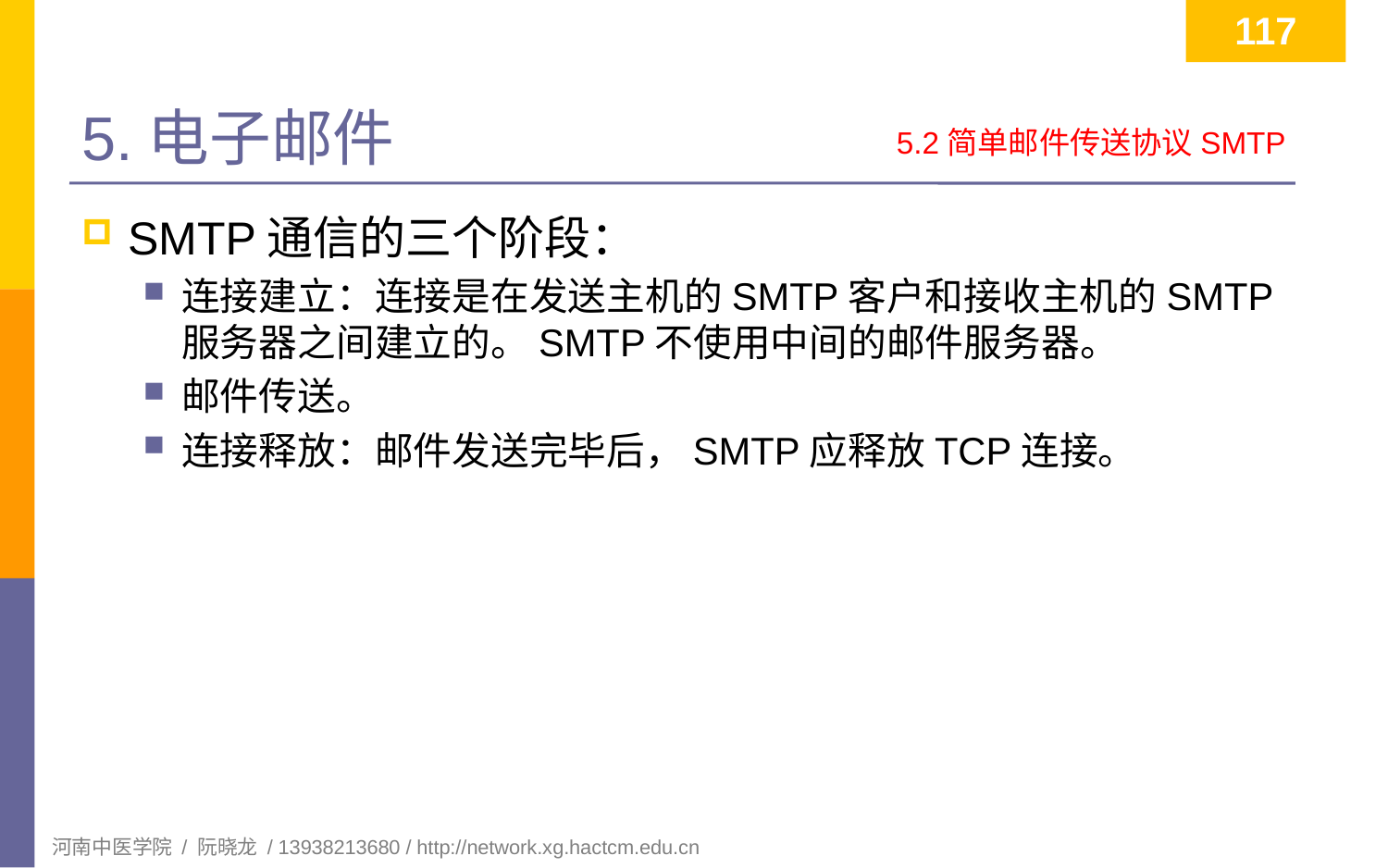

117
# 5.电子邮件
5.2简单邮件传送协议SMTP
SMTP通信的三个阶段：
连接建立：连接是在发送主机的SMTP客户和接收主机的SMTP服务器之间建立的。SMTP不使用中间的邮件服务器。
邮件传送。
连接释放：邮件发送完毕后，SMTP应释放TCP连接。